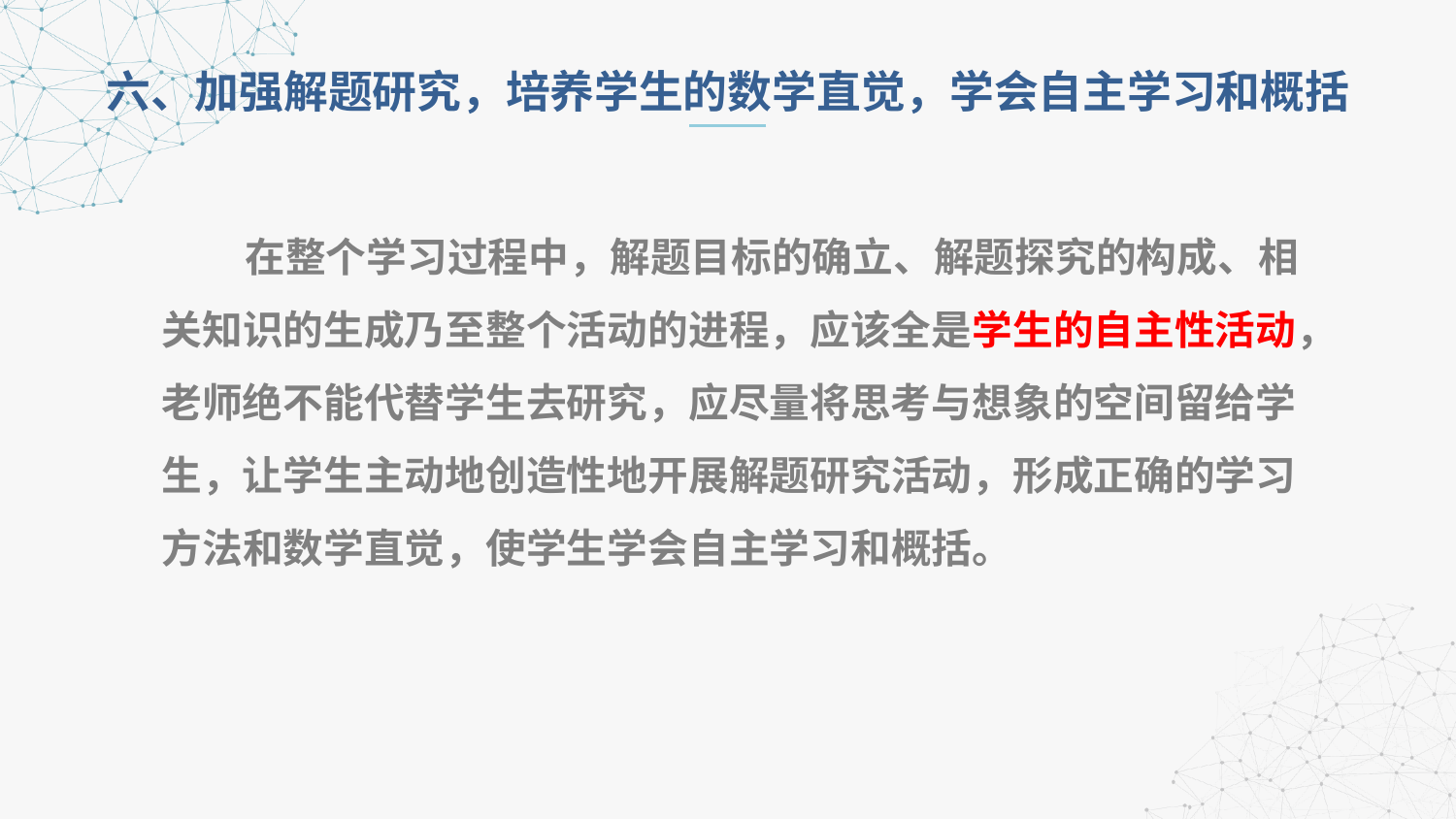

六、加强解题研究，培养学生的数学直觉，学会自主学习和概括
        在整个学习过程中，解题目标的确立、解题探究的构成、相关知识的生成乃至整个活动的进程，应该全是学生的自主性活动，老师绝不能代替学生去研究，应尽量将思考与想象的空间留给学生，让学生主动地创造性地开展解题研究活动，形成正确的学习方法和数学直觉，使学生学会自主学习和概括。